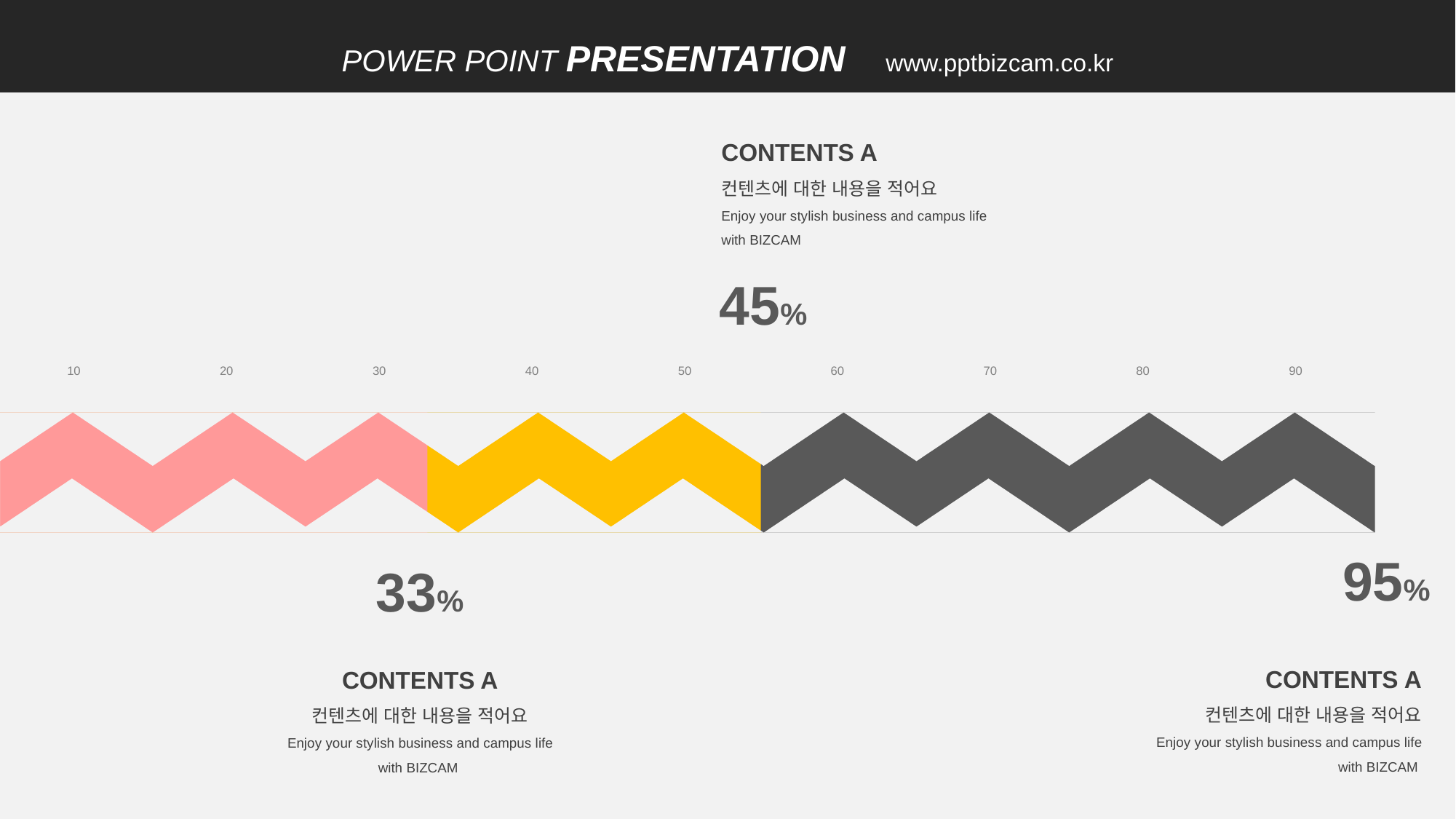

POWER POINT PRESENTATION    www.pptbizcam.co.kr
CONTENTS A
컨텐츠에 대한 내용을 적어요
Enjoy your stylish business and campus life with BIZCAM
45%
| 10 | 20 | 30 | 40 | 50 | 60 | 70 | 80 | 90 |
| --- | --- | --- | --- | --- | --- | --- | --- | --- |

95%
33%
CONTENTS A
컨텐츠에 대한 내용을 적어요
Enjoy your stylish business and campus life with BIZCAM
CONTENTS A
컨텐츠에 대한 내용을 적어요
Enjoy your stylish business and campus life with BIZCAM